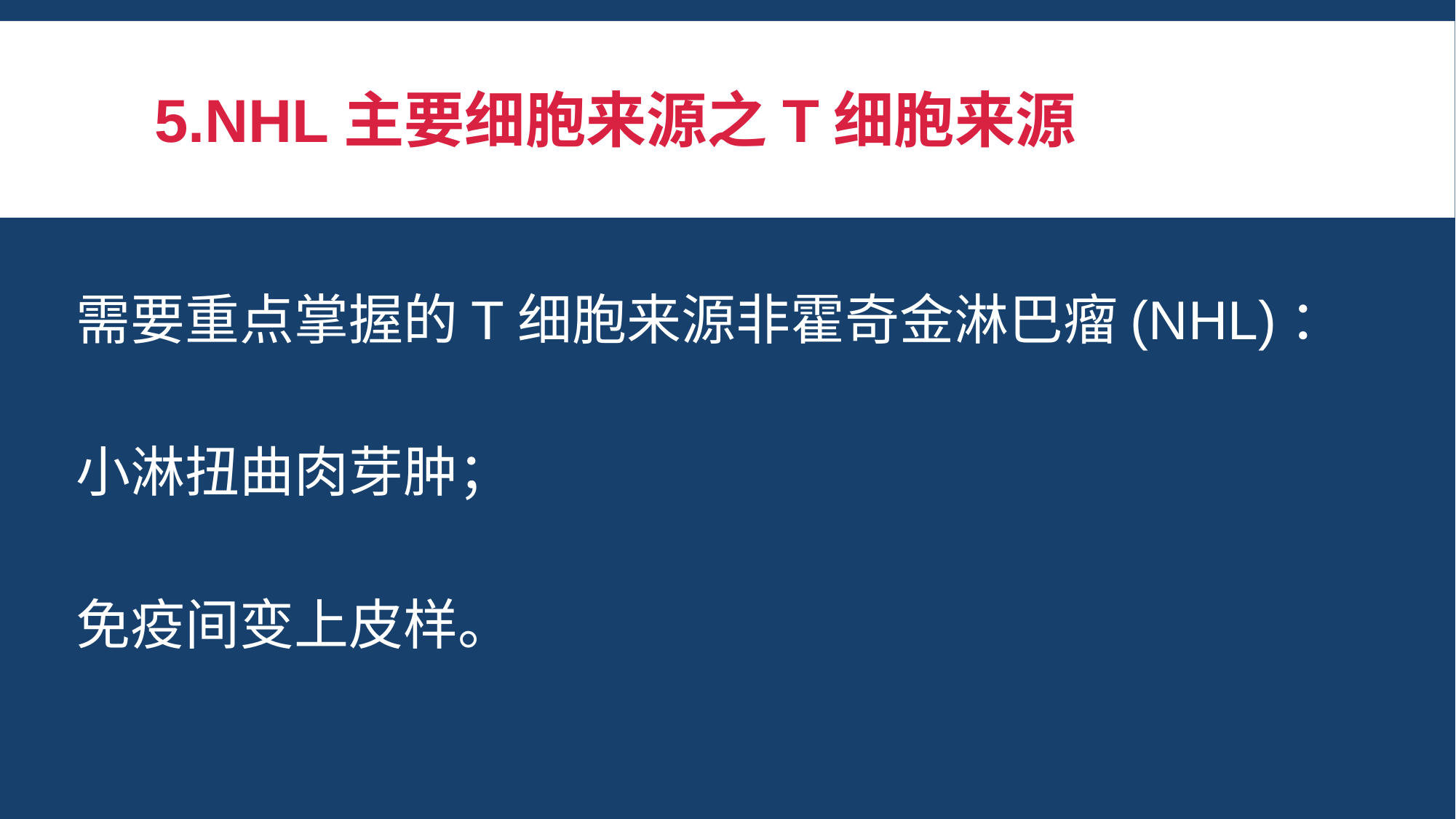

# 5.NHL主要细胞来源之T细胞来源
需要重点掌握的T细胞来源非霍奇金淋巴瘤(NHL)：
小淋扭曲肉芽肿；
免疫间变上皮样。